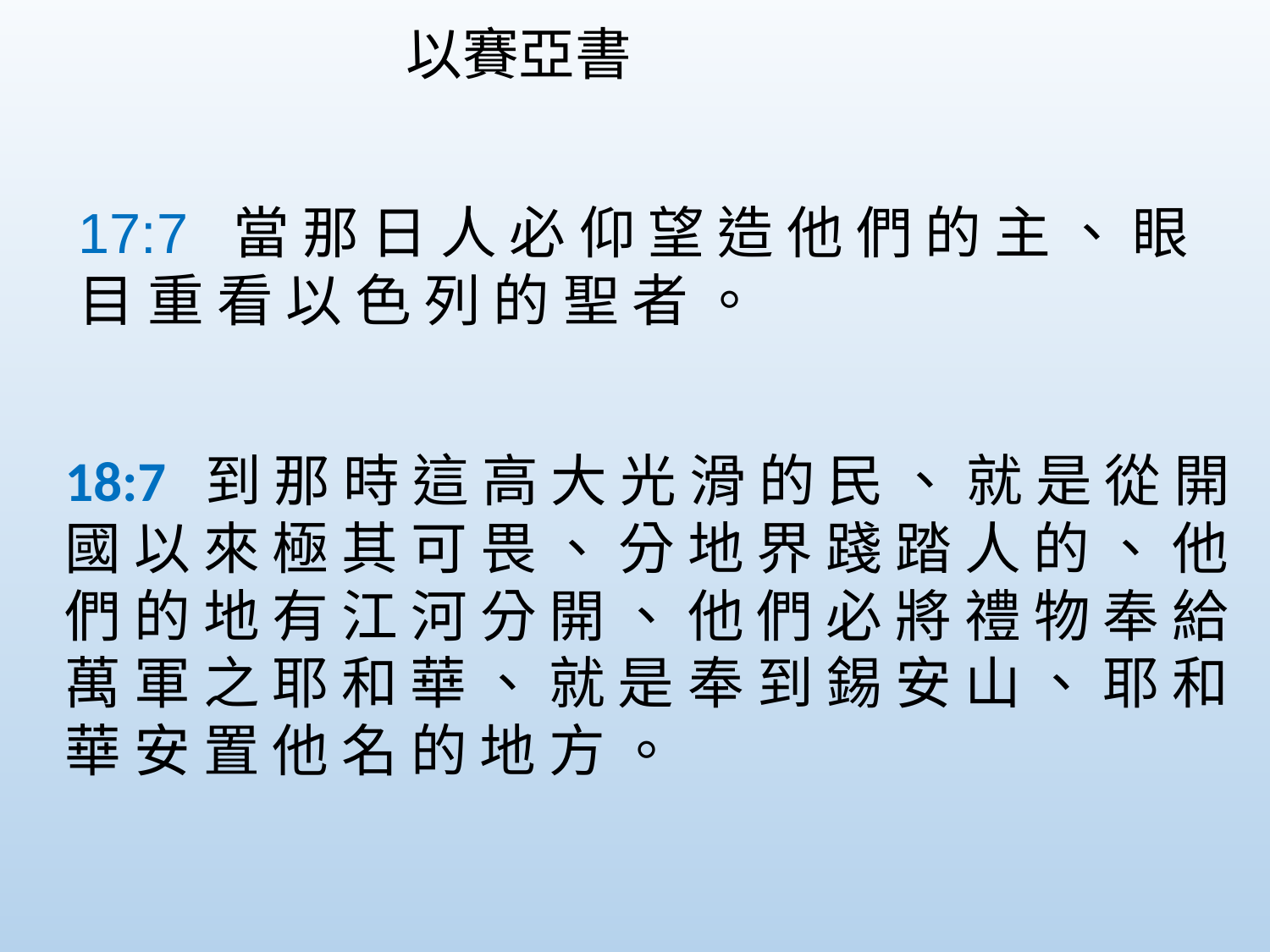

以賽亞書
17:7  當 那 日 人 必 仰 望 造 他 們 的 主 、 眼 目 重 看 以 色 列 的 聖 者 。
18:7  到 那 時 這 高 大 光 滑 的 民 、 就 是 從 開 國 以 來 極 其 可 畏 、 分 地 界 踐 踏 人 的 、 他 們 的 地 有 江 河 分 開 、 他 們 必 將 禮 物 奉 給 萬 軍 之 耶 和 華 、 就 是 奉 到 錫 安 山 、 耶 和 華 安 置 他 名 的 地 方 。